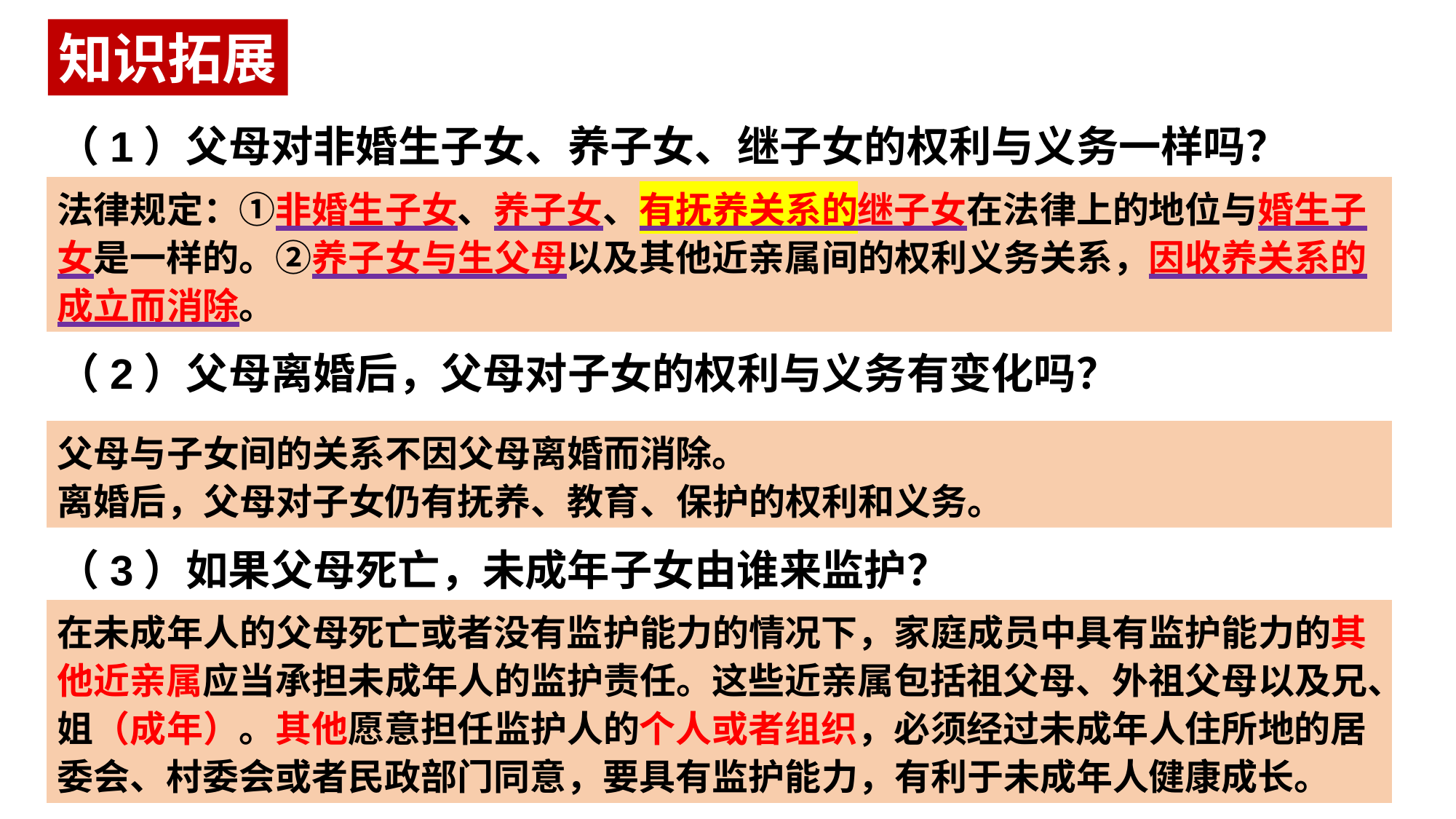

知识拓展
（1）父母对非婚生子女、养子女、继子女的权利与义务一样吗？
法律规定：①非婚生子女、养子女、有抚养关系的继子女在法律上的地位与婚生子女是一样的。②养子女与生父母以及其他近亲属间的权利义务关系，因收养关系的成立而消除。
（2）父母离婚后，父母对子女的权利与义务有变化吗？
父母与子女间的关系不因父母离婚而消除。
离婚后，父母对子女仍有抚养、教育、保护的权利和义务。
（3）如果父母死亡，未成年子女由谁来监护？
在未成年人的父母死亡或者没有监护能力的情况下，家庭成员中具有监护能力的其他近亲属应当承担未成年人的监护责任。这些近亲属包括祖父母、外祖父母以及兄、姐（成年）。其他愿意担任监护人的个人或者组织，必须经过未成年人住所地的居委会、村委会或者民政部门同意，要具有监护能力，有利于未成年人健康成长。